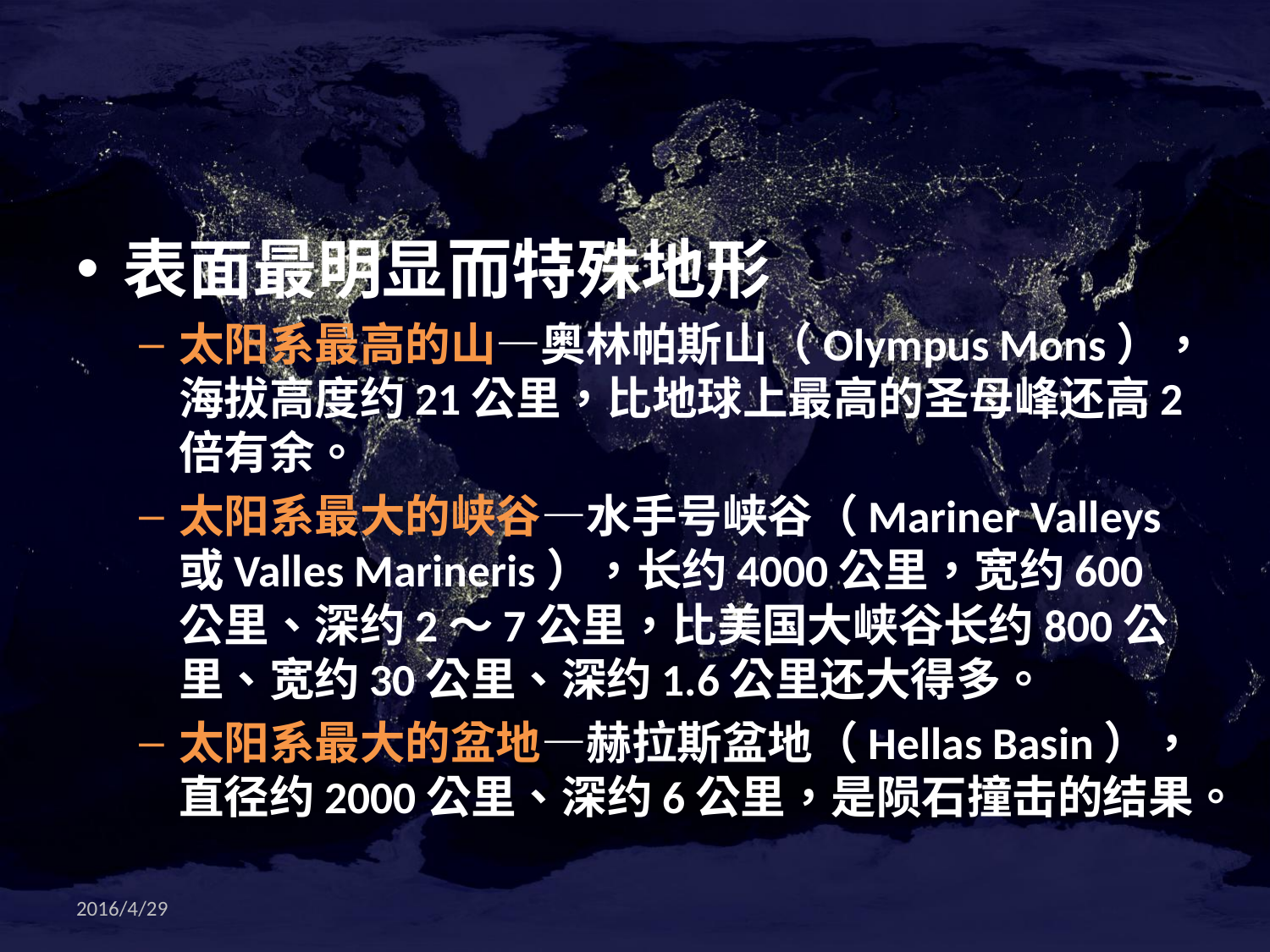

#
表面最明显而特殊地形
太阳系最高的山—奥林帕斯山（Olympus Mons），海拔高度约21公里，比地球上最高的圣母峰还高2倍有余。
太阳系最大的峡谷—水手号峡谷（Mariner Valleys或Valles Marineris），长约4000公里，宽约600公里、深约2～7公里，比美国大峡谷长约800公里、宽约30公里、深约1.6公里还大得多。
太阳系最大的盆地—赫拉斯盆地（Hellas Basin），直径约2000公里、深约6公里，是陨石撞击的结果。
2016/4/29
43